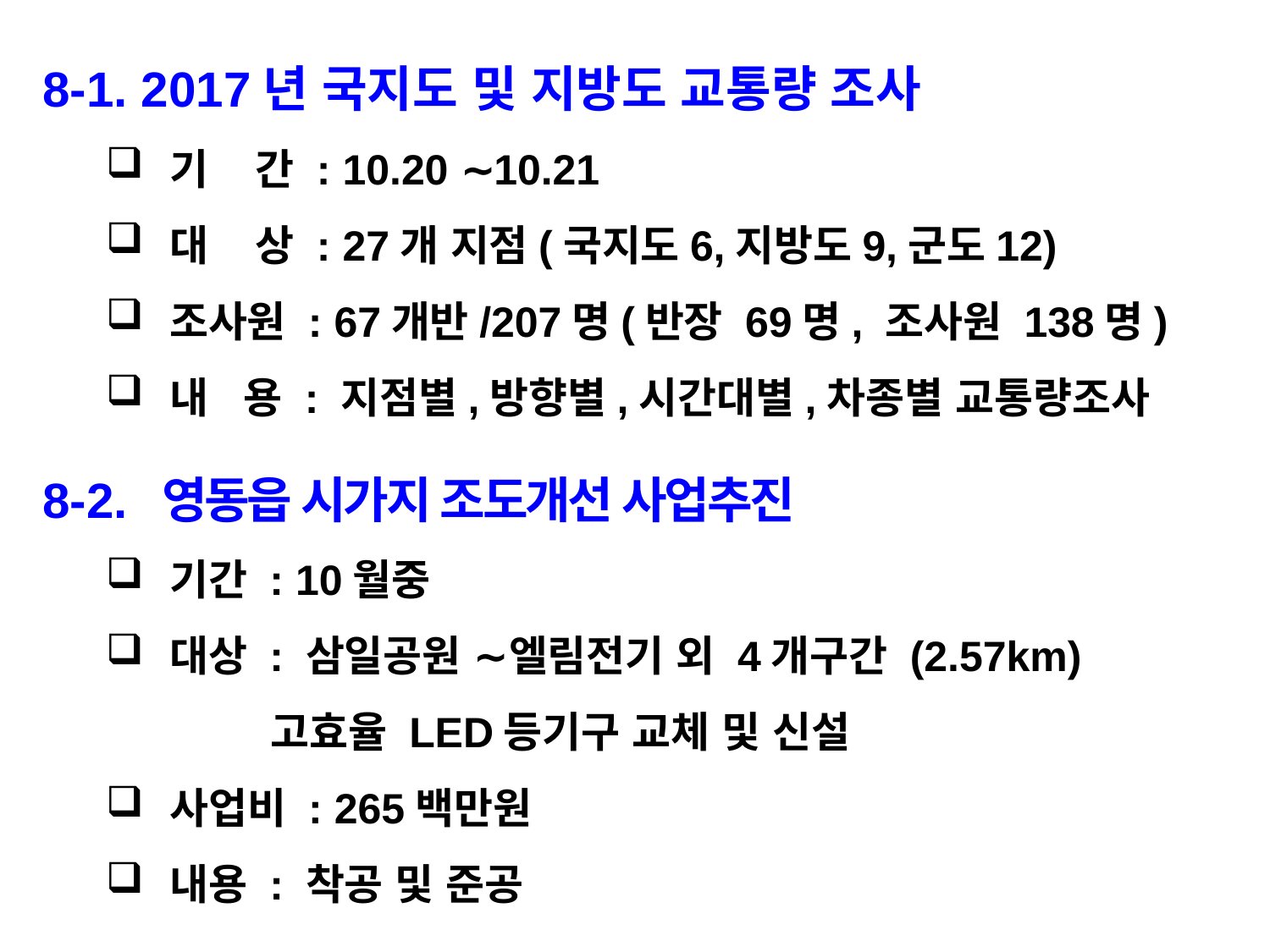

8-1. 2017년 국지도 및 지방도 교통량 조사
기    간 : 10.20 ∼10.21
대    상 : 27개 지점(국지도6,지방도9,군도12)
조사원 : 67개반/207명(반장 69명, 조사원 138명)
내   용 : 지점별,방향별,시간대별,차종별 교통량조사

8-2.  영동읍 시가지 조도개선 사업추진
기간 : 10월중
대상 : 삼일공원 ∼엘림전기 외 4개구간 (2.57km)
             고효율 LED등기구 교체 및 신설
사업비 : 265백만원
내용 : 착공 및 준공